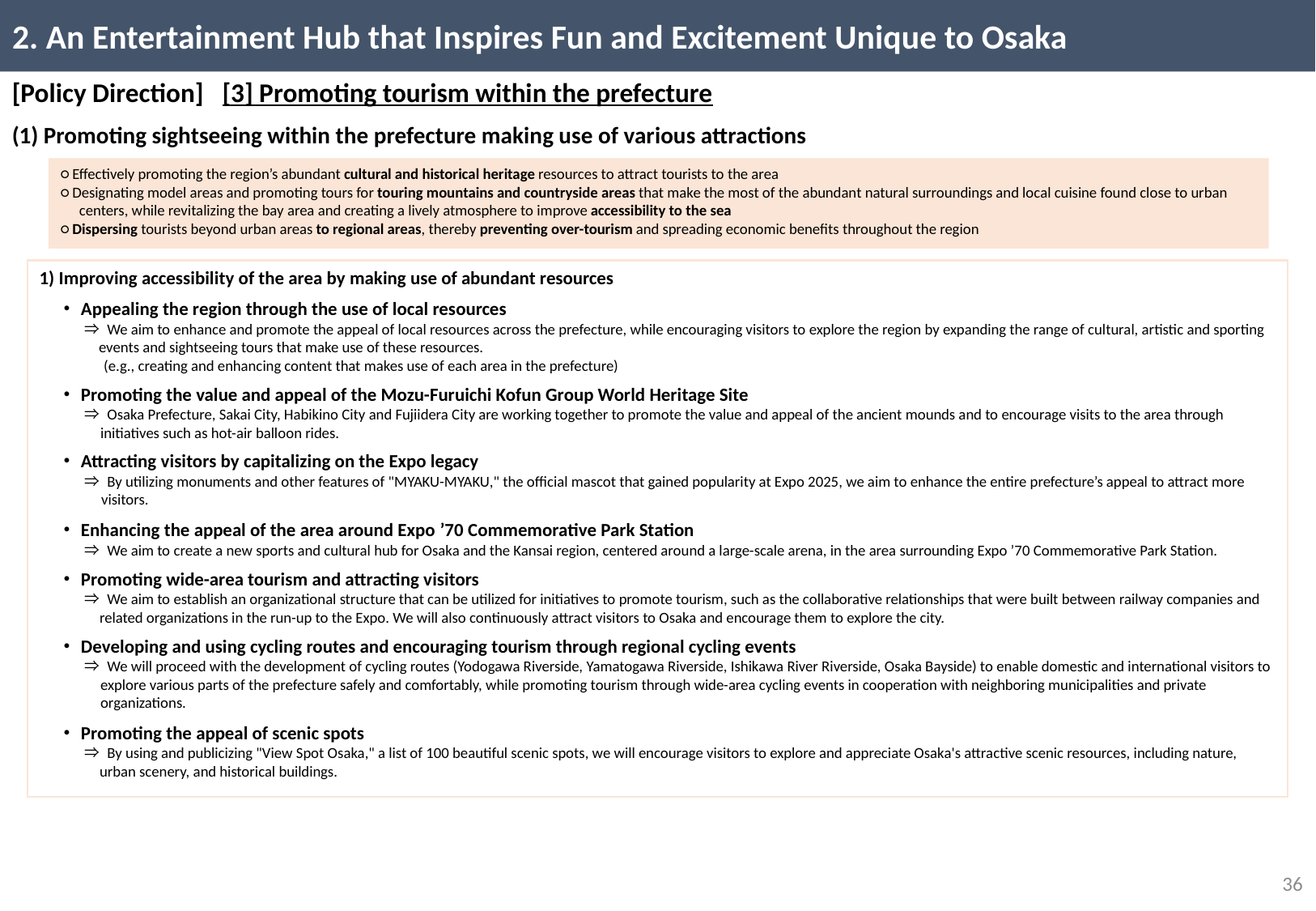

2. An Entertainment Hub that Inspires Fun and Excitement Unique to Osaka
[Policy Direction]   [3] Promoting tourism within the prefecture
(1) Promoting sightseeing within the prefecture making use of various attractions
○ Effectively promoting the region’s abundant cultural and historical heritage resources to attract tourists to the area
○ Designating model areas and promoting tours for touring mountains and countryside areas that make the most of the abundant natural surroundings and local cuisine found close to urban centers, while revitalizing the bay area and creating a lively atmosphere to improve accessibility to the sea
○ Dispersing tourists beyond urban areas to regional areas, thereby preventing over-tourism and spreading economic benefits throughout the region
1) Improving accessibility of the area by making use of abundant resources
　・Appealing the region through the use of local resources
　　　⇒ We aim to enhance and promote the appeal of local resources across the prefecture, while encouraging visitors to explore the region by expanding the range of cultural, artistic and sporting events and sightseeing tours that make use of these resources.
　　　　(e.g., creating and enhancing content that makes use of each area in the prefecture)
　・Promoting the value and appeal of the Mozu-Furuichi Kofun Group World Heritage Site
　　　⇒ Osaka Prefecture, Sakai City, Habikino City and Fujiidera City are working together to promote the value and appeal of the ancient mounds and to encourage visits to the area through initiatives such as hot-air balloon rides.
　・Attracting visitors by capitalizing on the Expo legacy
　　　⇒ By utilizing monuments and other features of "MYAKU-MYAKU," the official mascot that gained popularity at Expo 2025, we aim to enhance the entire prefecture’s appeal to attract more visitors.
　・Enhancing the appeal of the area around Expo ’70 Commemorative Park Station
　　　⇒ We aim to create a new sports and cultural hub for Osaka and the Kansai region, centered around a large-scale arena, in the area surrounding Expo ’70 Commemorative Park Station.
　・Promoting wide-area tourism and attracting visitors
　　　⇒ We aim to establish an organizational structure that can be utilized for initiatives to promote tourism, such as the collaborative relationships that were built between railway companies and related organizations in the run-up to the Expo. We will also continuously attract visitors to Osaka and encourage them to explore the city.
　・Developing and using cycling routes and encouraging tourism through regional cycling events
　　　⇒ We will proceed with the development of cycling routes (Yodogawa Riverside, Yamatogawa Riverside, Ishikawa River Riverside, Osaka Bayside) to enable domestic and international visitors to explore various parts of the prefecture safely and comfortably, while promoting tourism through wide-area cycling events in cooperation with neighboring municipalities and private organizations.
　・Promoting the appeal of scenic spots
　　　⇒ By using and publicizing "View Spot Osaka," a list of 100 beautiful scenic spots, we will encourage visitors to explore and appreciate Osaka's attractive scenic resources, including nature, urban scenery, and historical buildings.

36